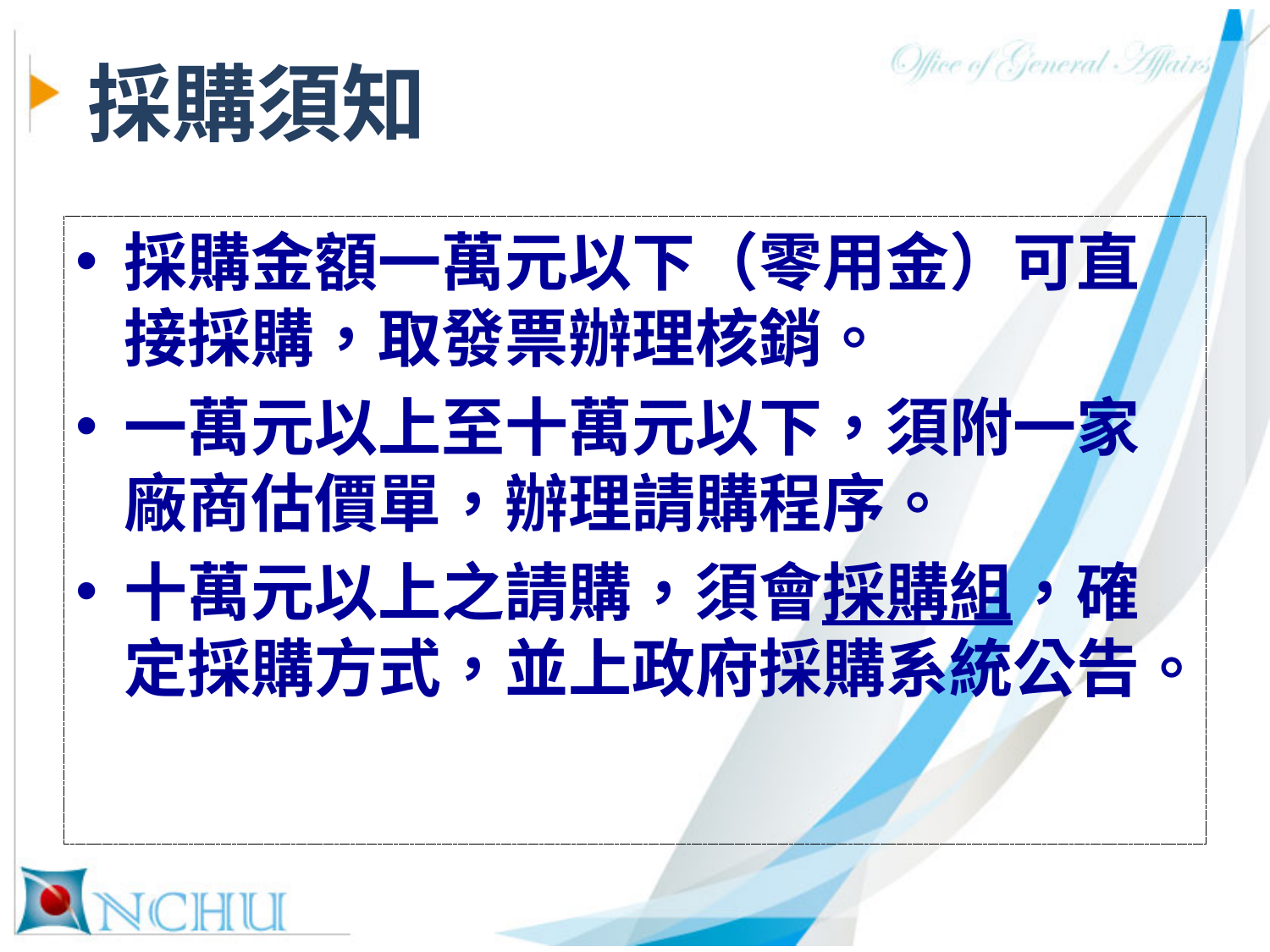

# 採購須知
採購金額一萬元以下（零用金）可直接採購，取發票辦理核銷。
一萬元以上至十萬元以下，須附一家廠商估價單，辦理請購程序。
十萬元以上之請購，須會採購組，確定採購方式，並上政府採購系統公告。